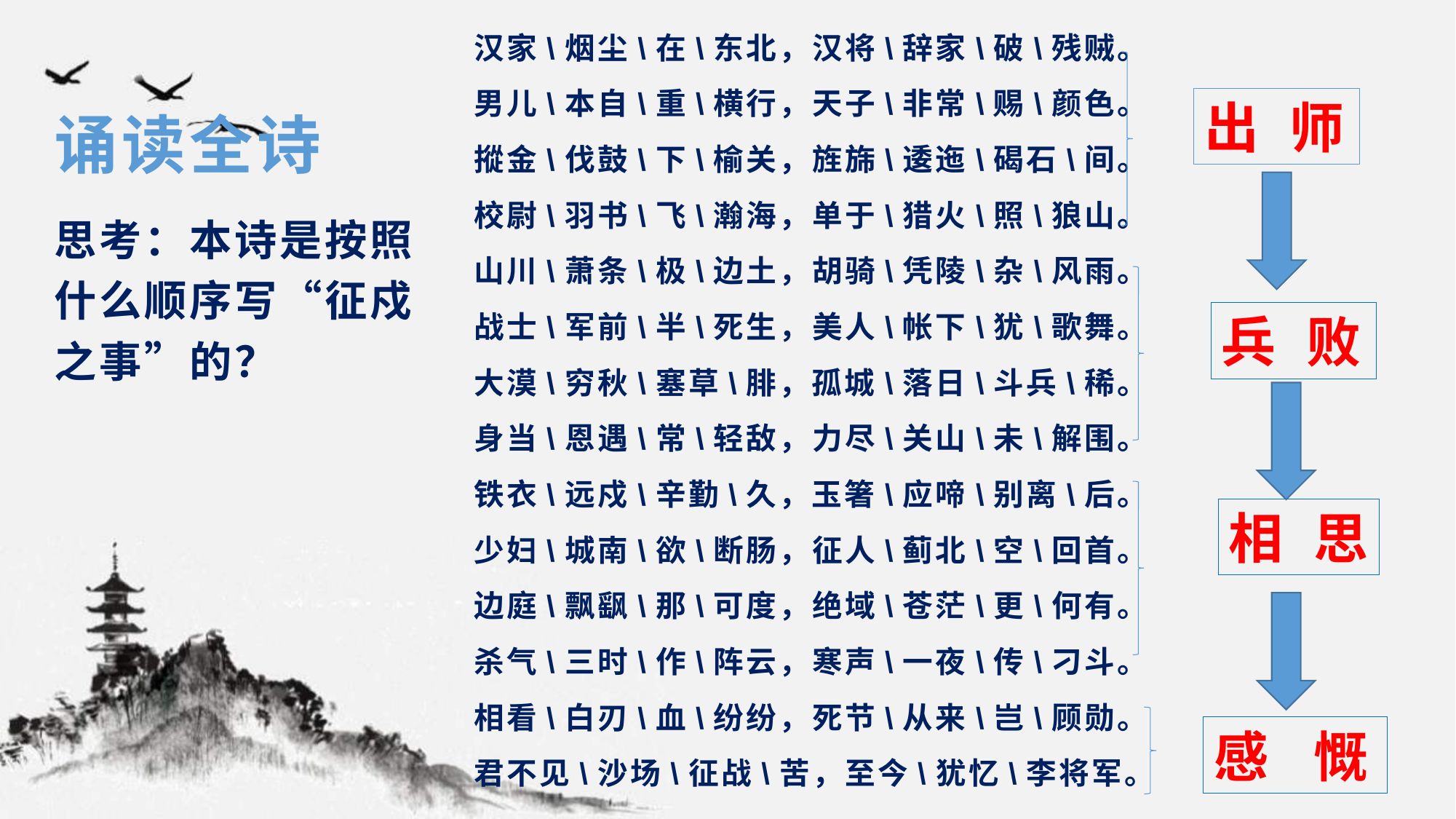

汉家\烟尘\在\东北，汉将\辞家\破\残贼。
男儿\本自\重\横行，天子\非常\赐\颜色。
摐金\伐鼓\下\榆关，旌旆\逶迤\碣石\间。
校尉\羽书\飞\瀚海，单于\猎火\照\狼山。
山川\萧条\极\边土，胡骑\凭陵\杂\风雨。
战士\军前\半\死生，美人\帐下\犹\歌舞。
大漠\穷秋\塞草\腓，孤城\落日\斗兵\稀。
身当\恩遇\常\轻敌，力尽\关山\未\解围。
铁衣\远戍\辛勤\久，玉箸\应啼\别离\后。
少妇\城南\欲\断肠，征人\蓟北\空\回首。
边庭\飘飖\那\可度，绝域\苍茫\更\何有。
杀气\三时\作\阵云，寒声\一夜\传\刁斗。
相看\白刃\血\纷纷，死节\从来\岂\顾勋。
君不见\沙场\征战\苦，至今\犹忆\李将军。

出  师
诵读全诗

思考：本诗是按照什么顺序写“征戍之事”的？

兵  败

相  思

感   慨